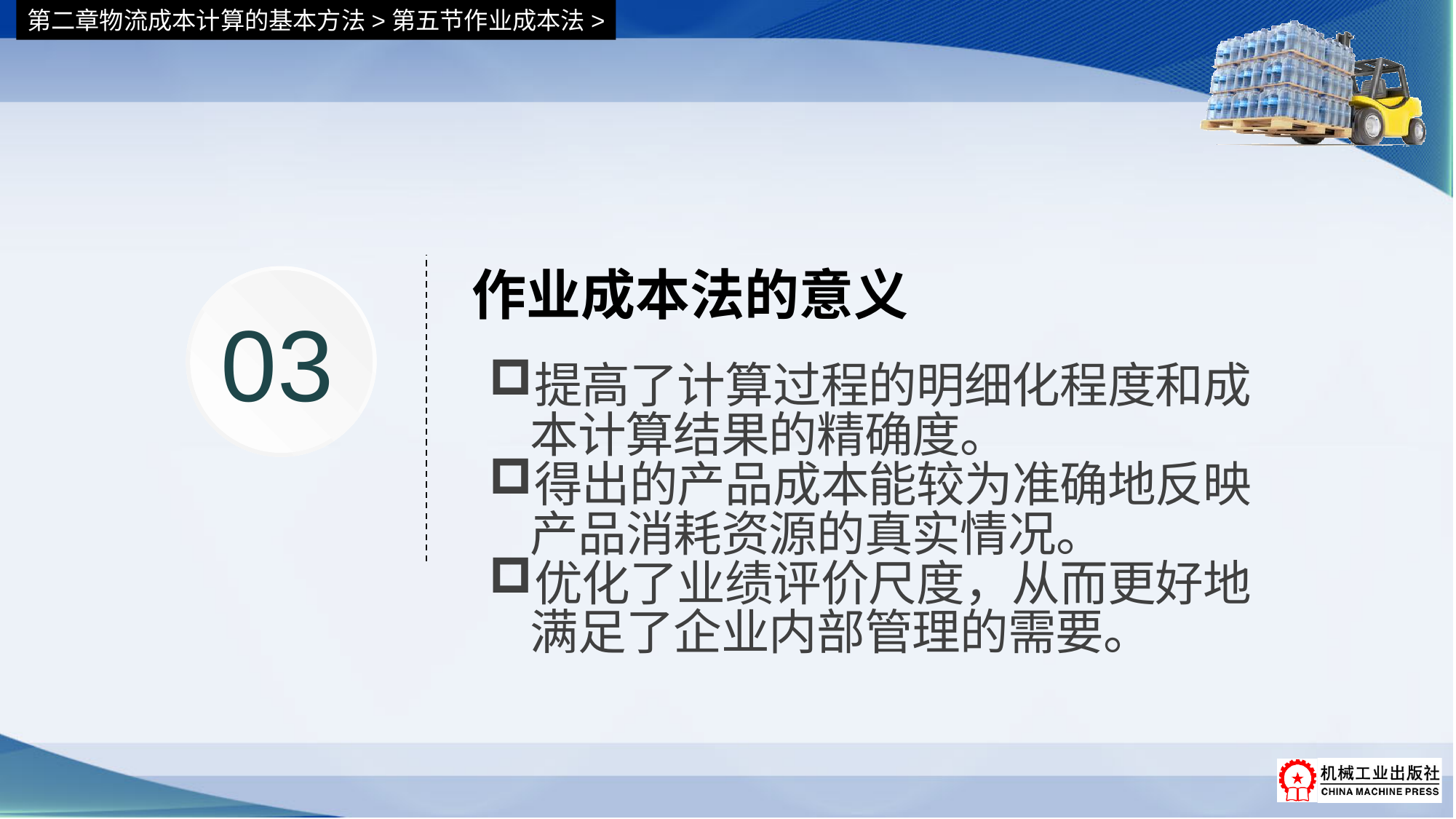

第二章物流成本计算的基本方法>第五节作业成本法>
作业成本法的意义

03
提高了计算过程的明细化程度和成本计算结果的精确度。
得出的产品成本能较为准确地反映产品消耗资源的真实情况。
优化了业绩评价尺度，从而更好地满足了企业内部管理的需要。